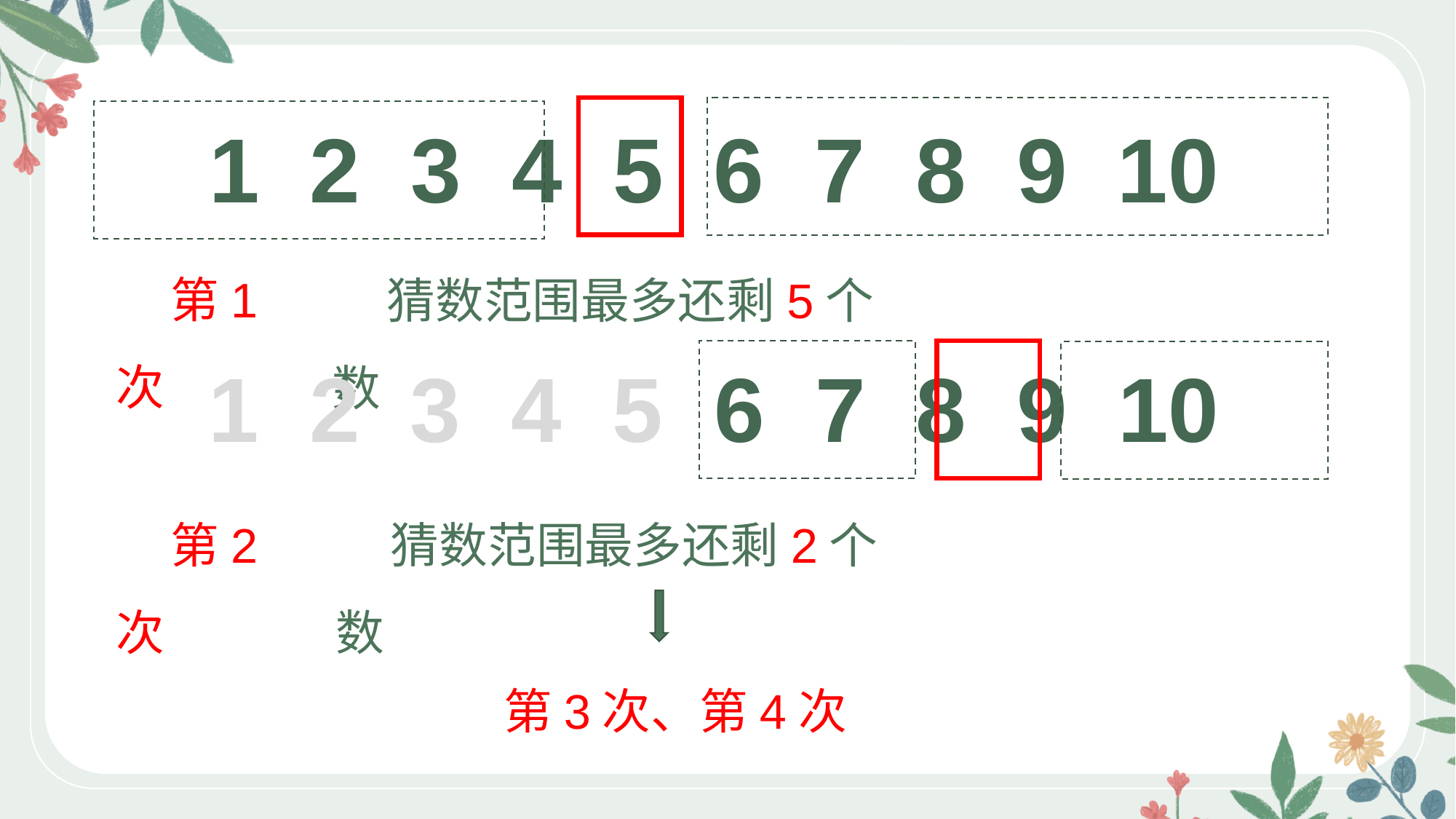

1  2  3  4  5  6  7  8  9  10
第1次
猜数范围最多还剩5个数

1  2  3  4  5  6  7  8  9  10
第2次
猜数范围最多还剩2个数

第3次、第4次